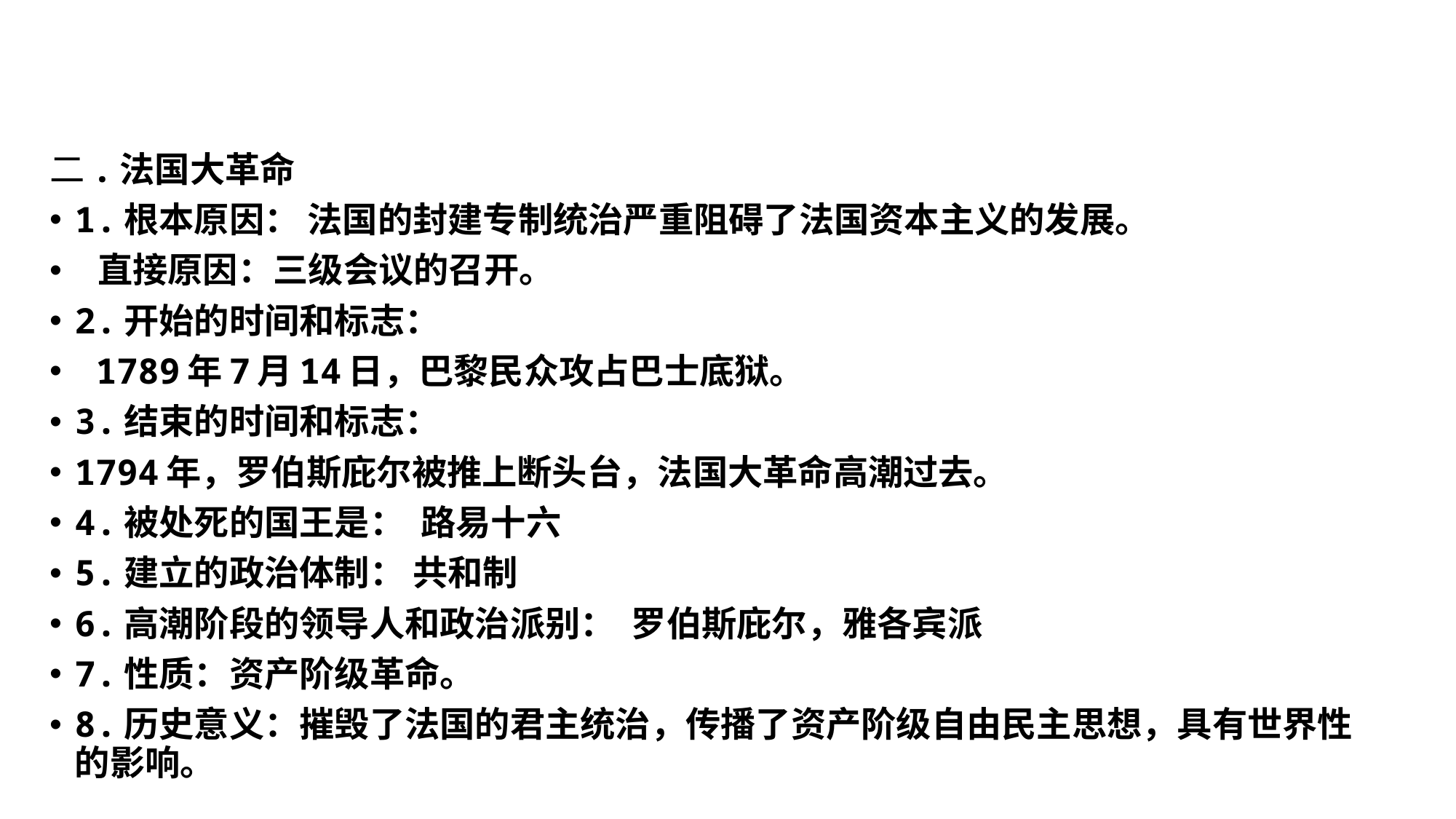

#
二.法国大革命
1.根本原因： 法国的封建专制统治严重阻碍了法国资本主义的发展。
  直接原因：三级会议的召开。
2.开始的时间和标志：
 1789年7月14日，巴黎民众攻占巴士底狱。
3.结束的时间和标志：
1794年，罗伯斯庇尔被推上断头台，法国大革命高潮过去。
4.被处死的国王是：  路易十六
5.建立的政治体制： 共和制
6.高潮阶段的领导人和政治派别：  罗伯斯庇尔，雅各宾派
7.性质：资产阶级革命。
8.历史意义：摧毁了法国的君主统治，传播了资产阶级自由民主思想，具有世界性的影响。